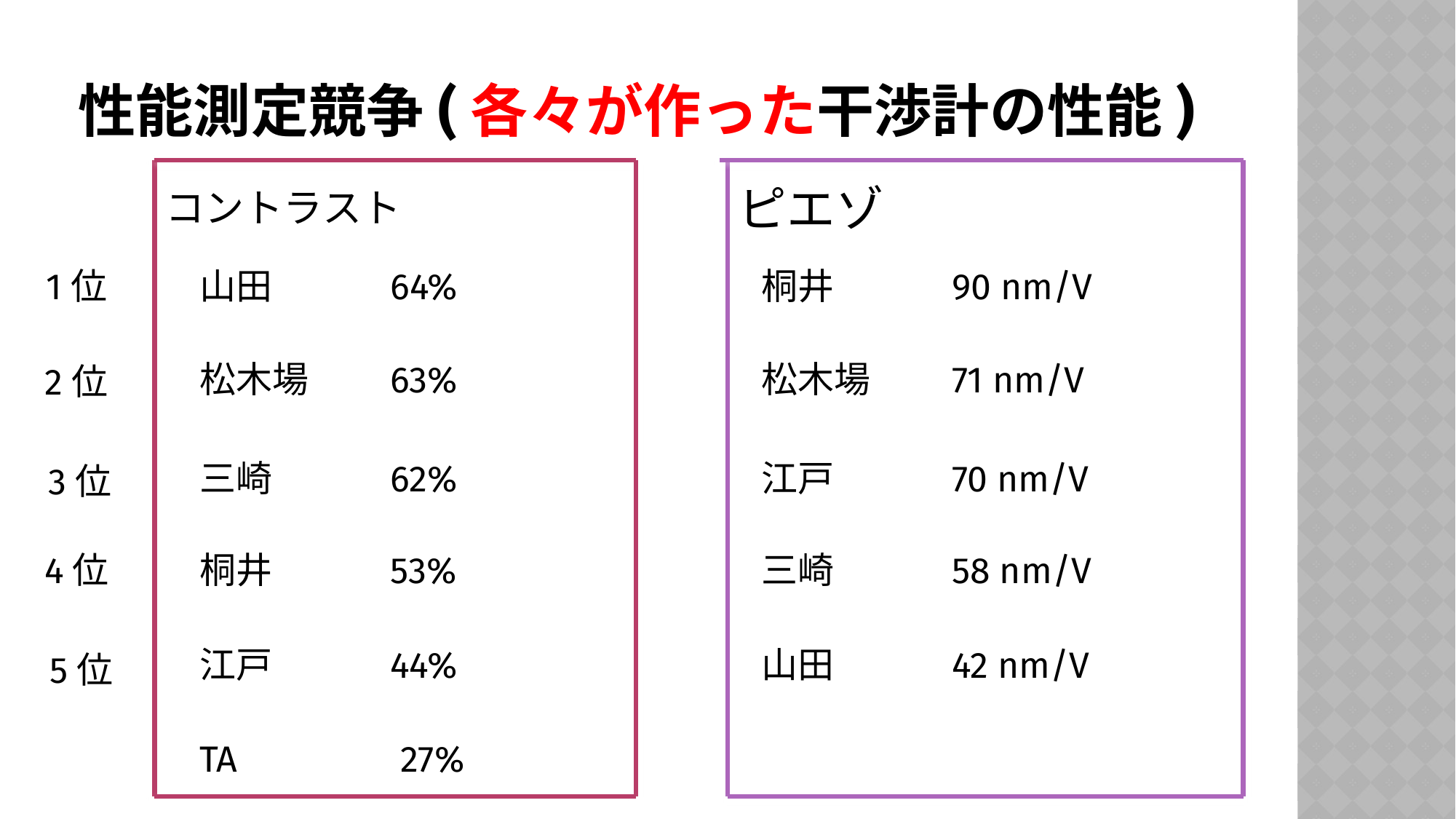

# 性能測定競争(各々が作った干渉計の性能)
ピエゾ
コントラスト
1位
山田　　　64%
桐井　　　90 nm/V
松木場　　63%
松木場　　71 nm/V
2位
三崎　　　62%
江戸　　　70 nm/V
3位
4位
桐井　　　53%
三崎　　　58 nm/V
江戸　　　44%
山田　　　42 nm/V
5位

TA　　　　27%